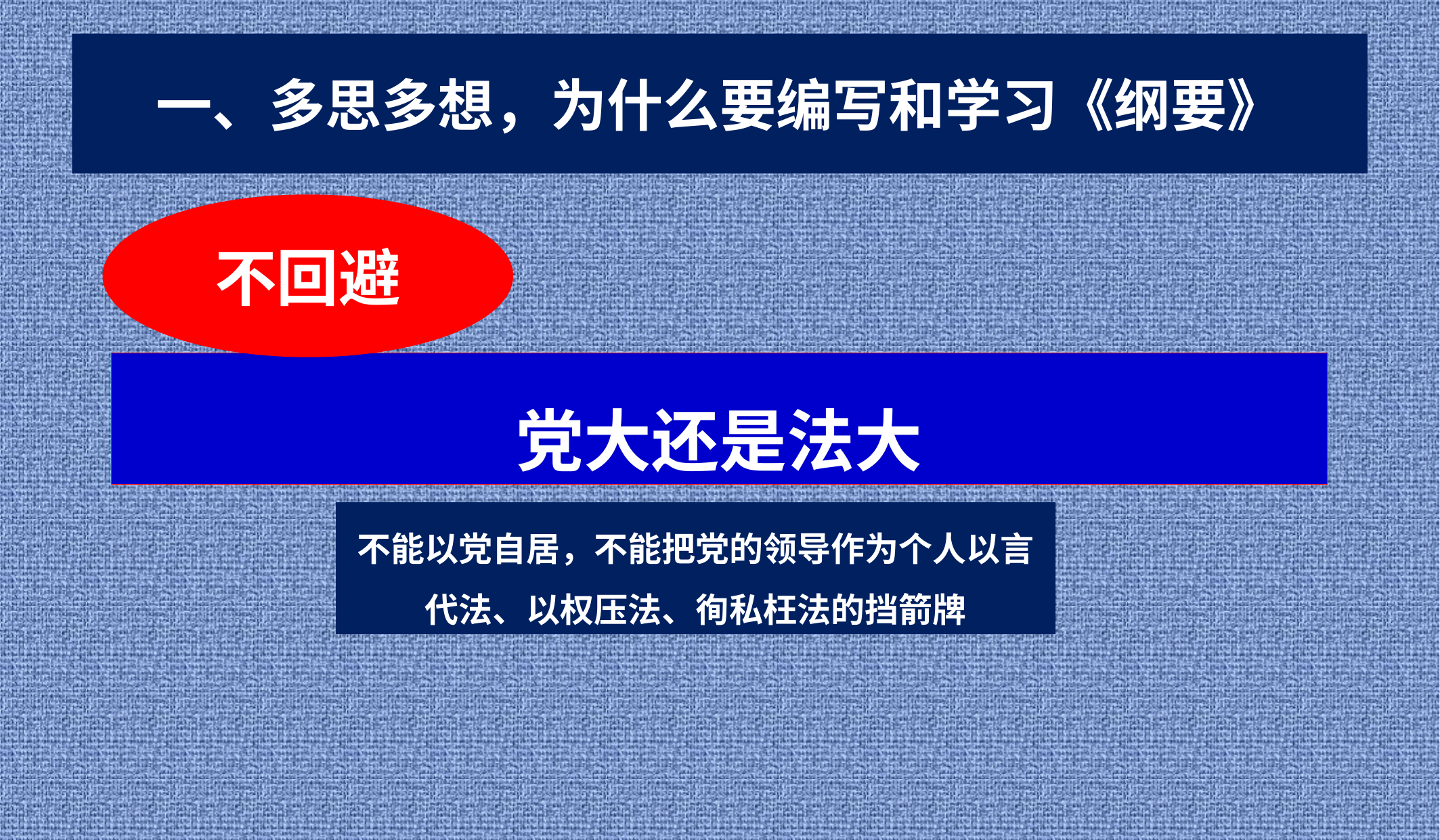

# 一、多思多想，为什么要编写和学习《纲要》
不回避
党大还是法大
不能以党自居，不能把党的领导作为个人以言代法、以权压法、徇私枉法的挡箭牌